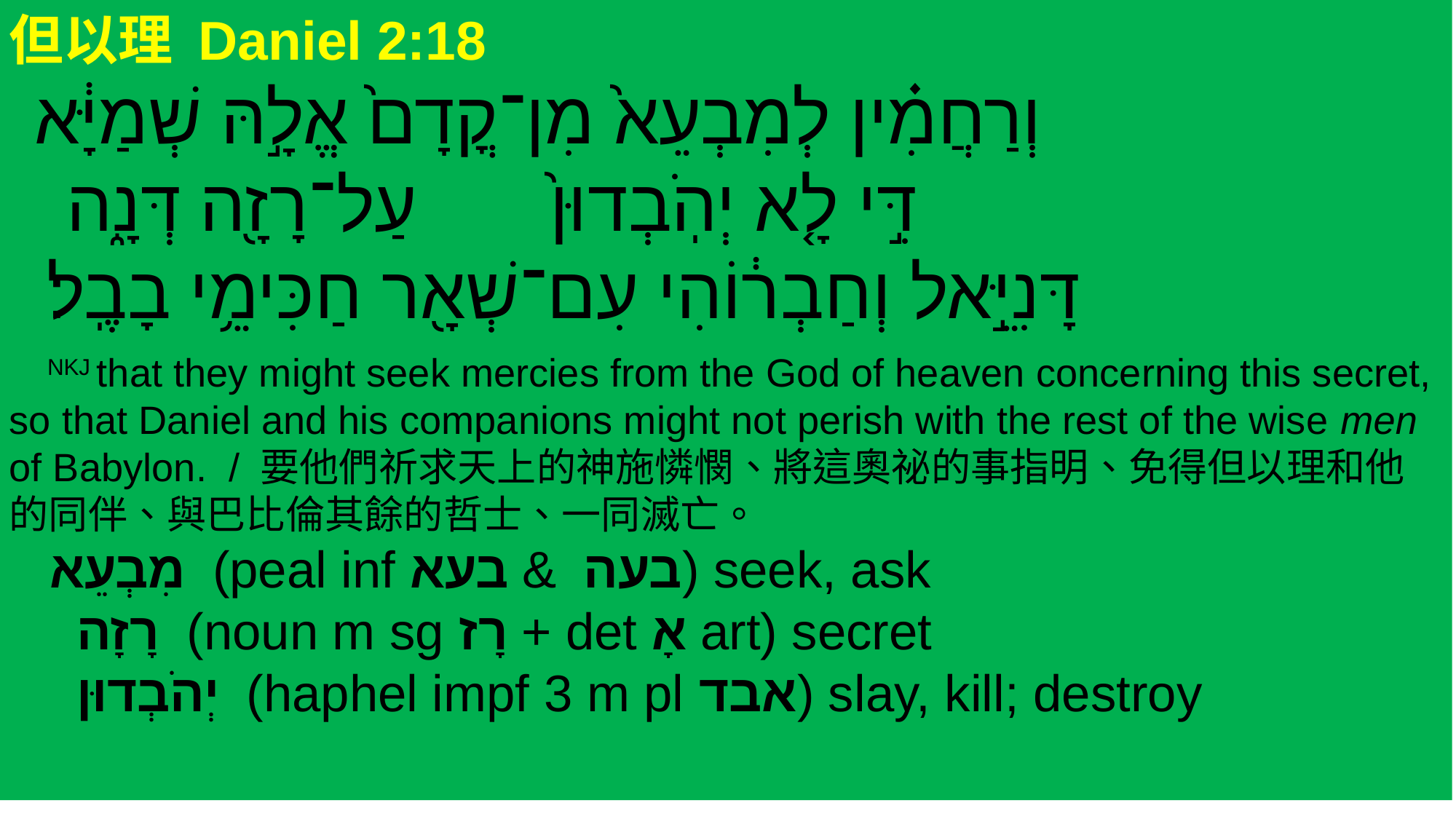

但以理 Daniel 2:18
  ‎וְרַחֲמִ֗ין לְמִבְעֵא֙ מִן־קֳדָם֙ אֱלָ֣הּ שְׁמַיָּ֔א
   דִּ֣י לָ֤א יְהֹֽבְדוּן֙       עַל־רָזָ֖ה דְּנָ֑ה
דָּנִיֵּ֣אל וְחַבְר֔וֹהִי עִם־שְׁאָ֖ר חַכִּימֵ֥י בָבֶֽל׃

      NKJ that they might seek mercies from the God of heaven concerning this secret, so that Daniel and his companions might not perish with the rest of the wise men of Babylon.  / 要他們祈求天上的神施憐憫、將這奧祕的事指明、免得但以理和他的同伴、與巴比倫其餘的哲士、一同滅亡。
   מִבְעֵא  (peal inf בעה  & בעא) seek, ask
     רָזָה  (noun m sg רָז + det אָ art) secret
     יְהֹבְדוּן  (haphel impf 3 m pl אבד) slay, kill; destroy